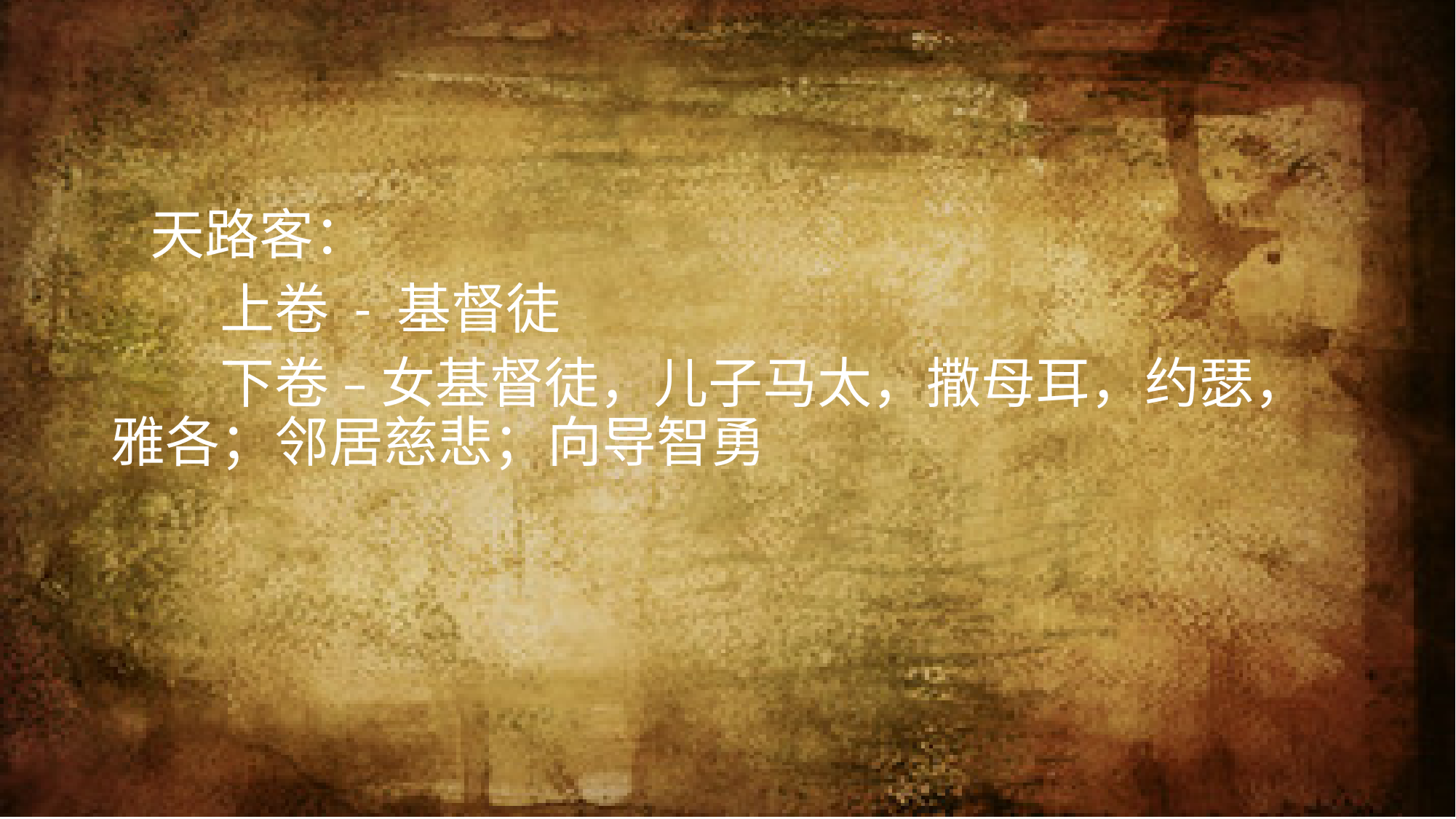

天路客：
   	上卷 - 基督徒
    	下卷 – 女基督徒，儿子马太，撒母耳，约瑟，	雅各；邻居慈悲；向导智勇